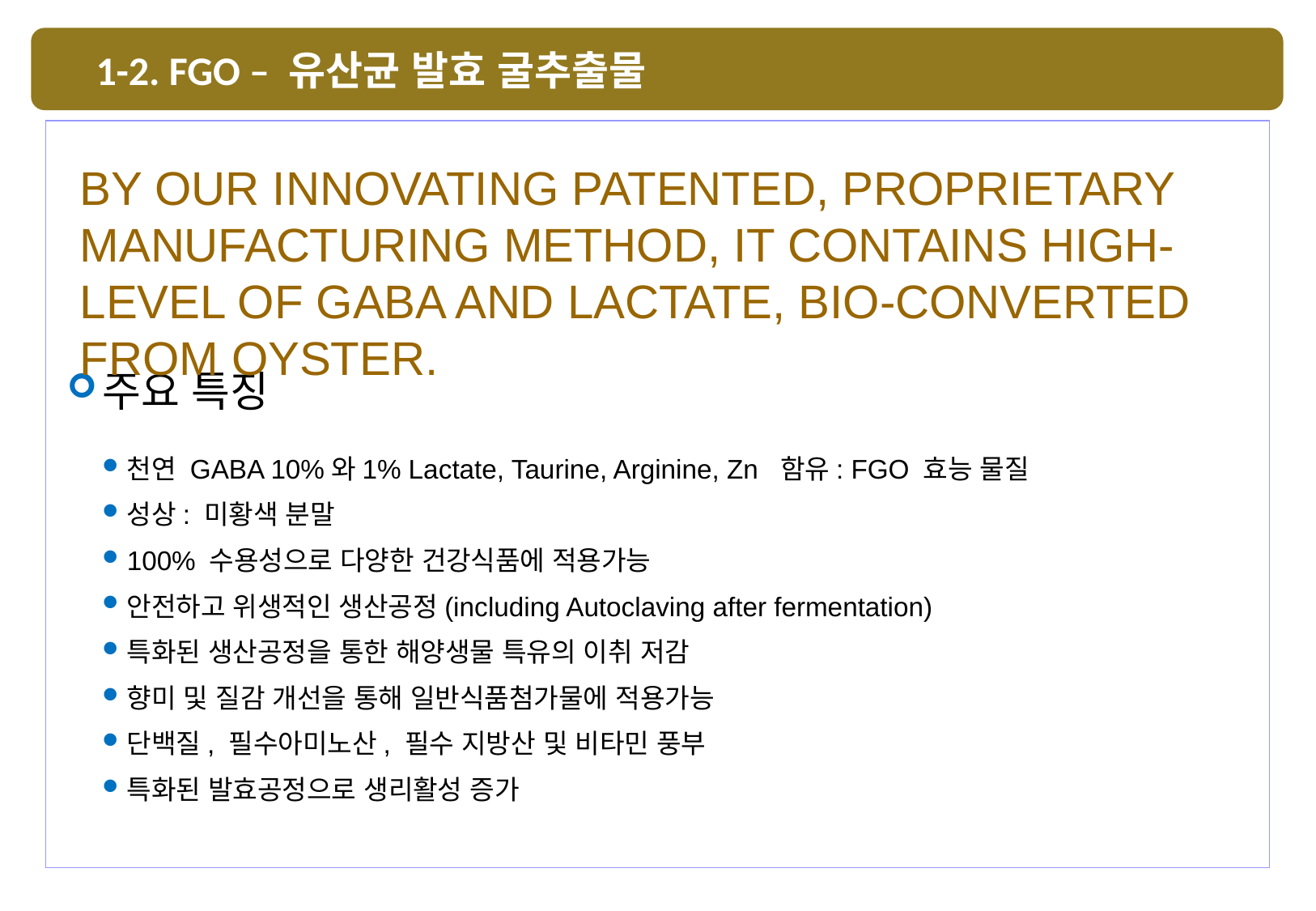

# 1-2. FGO – 유산균 발효 굴추출물

By our innovating patented, proprietary manufacturing method, it contains high-level of gaba and lactate, bio-converted from oyster.
주요 특징

천연 GABA 10%와1% Lactate, Taurine, Arginine, Zn  함유: FGO 효능 물질
성상: 미황색 분말
100% 수용성으로 다양한 건강식품에 적용가능
안전하고 위생적인 생산공정(including Autoclaving after fermentation)
특화된 생산공정을 통한 해양생물 특유의 이취 저감
향미 및 질감 개선을 통해 일반식품첨가물에 적용가능
단백질, 필수아미노산, 필수 지방산 및 비타민 풍부
특화된 발효공정으로 생리활성 증가